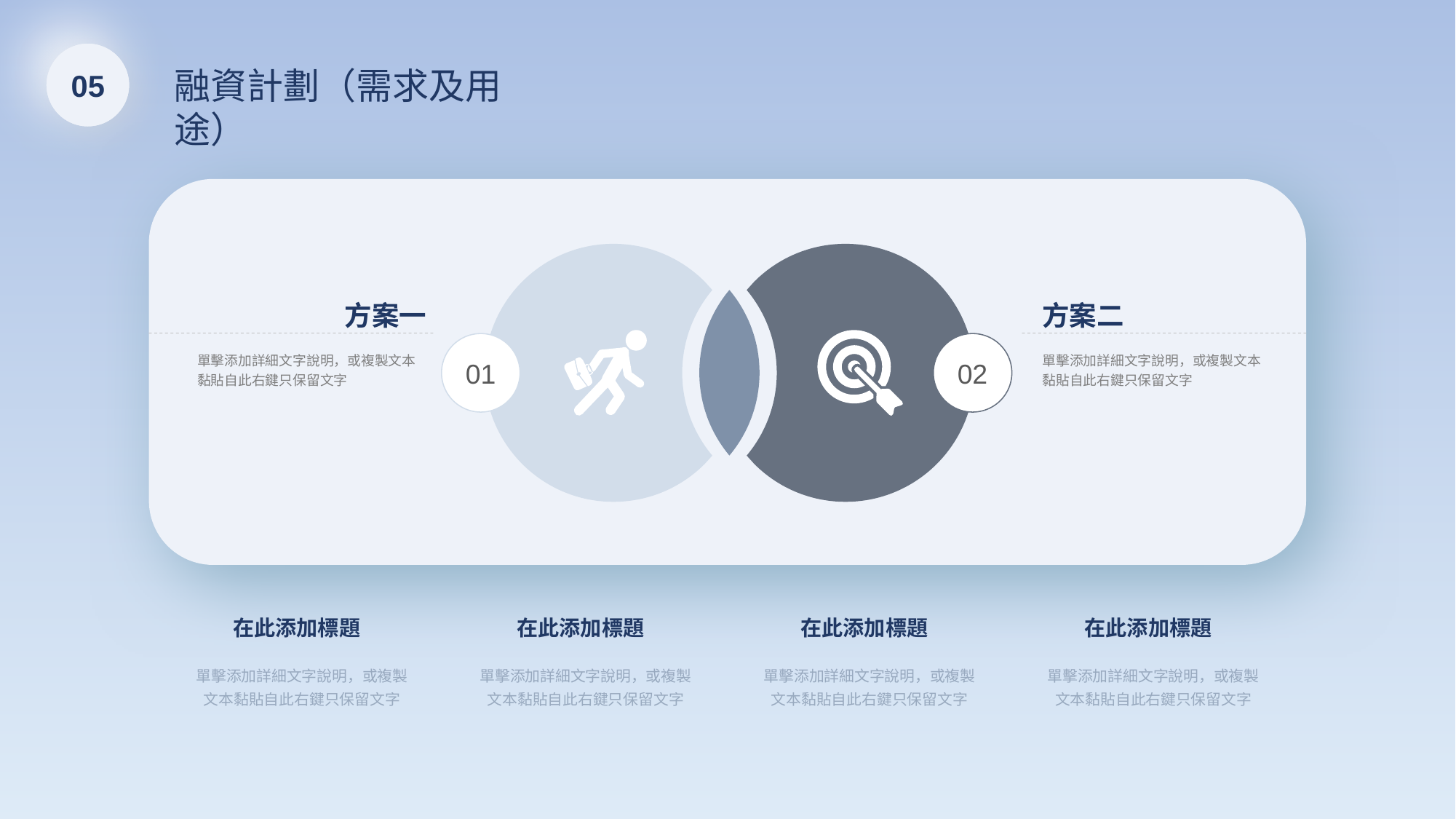

05
融資計劃（需求及用途）

方案一
單擊添加詳細文字說明，或複製文本黏貼自此右鍵只保留文字
方案二
單擊添加詳細文字說明，或複製文本黏貼自此右鍵只保留文字

01
02
在此添加標題
在此添加標題
在此添加標題

在此添加標題
單擊添加詳細文字說明，或複製文本黏貼自此右鍵只保留文字
單擊添加詳細文字說明，或複製文本黏貼自此右鍵只保留文字
單擊添加詳細文字說明，或複製文本黏貼自此右鍵只保留文字
單擊添加詳細文字說明，或複製文本黏貼自此右鍵只保留文字